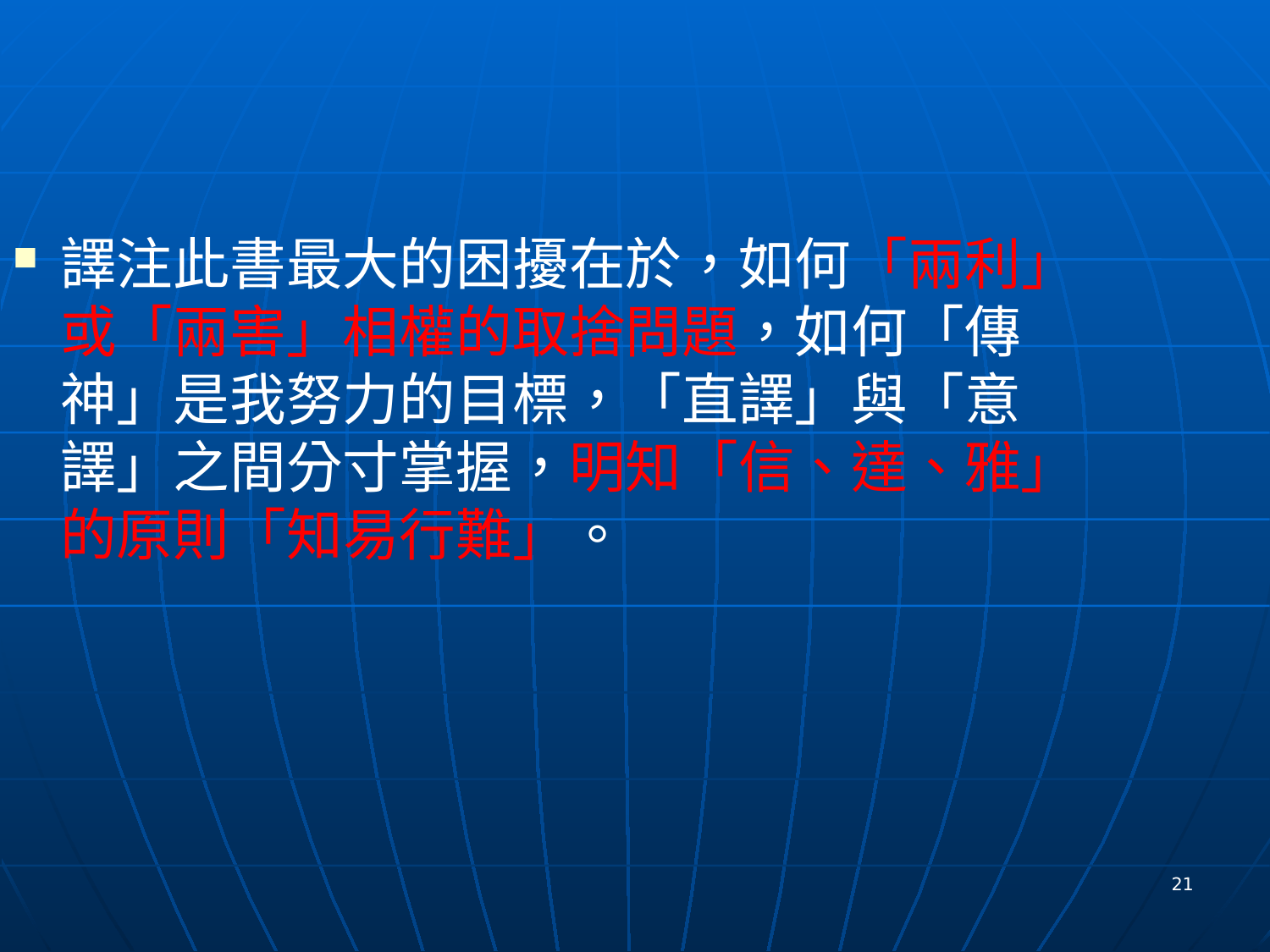

譯注此書最大的困擾在於，如何「兩利」或「兩害」相權的取捨問題，如何「傳神」是我努力的目標，「直譯」與「意譯」之間分寸掌握，明知「信、達、雅」的原則「知易行難」。

21